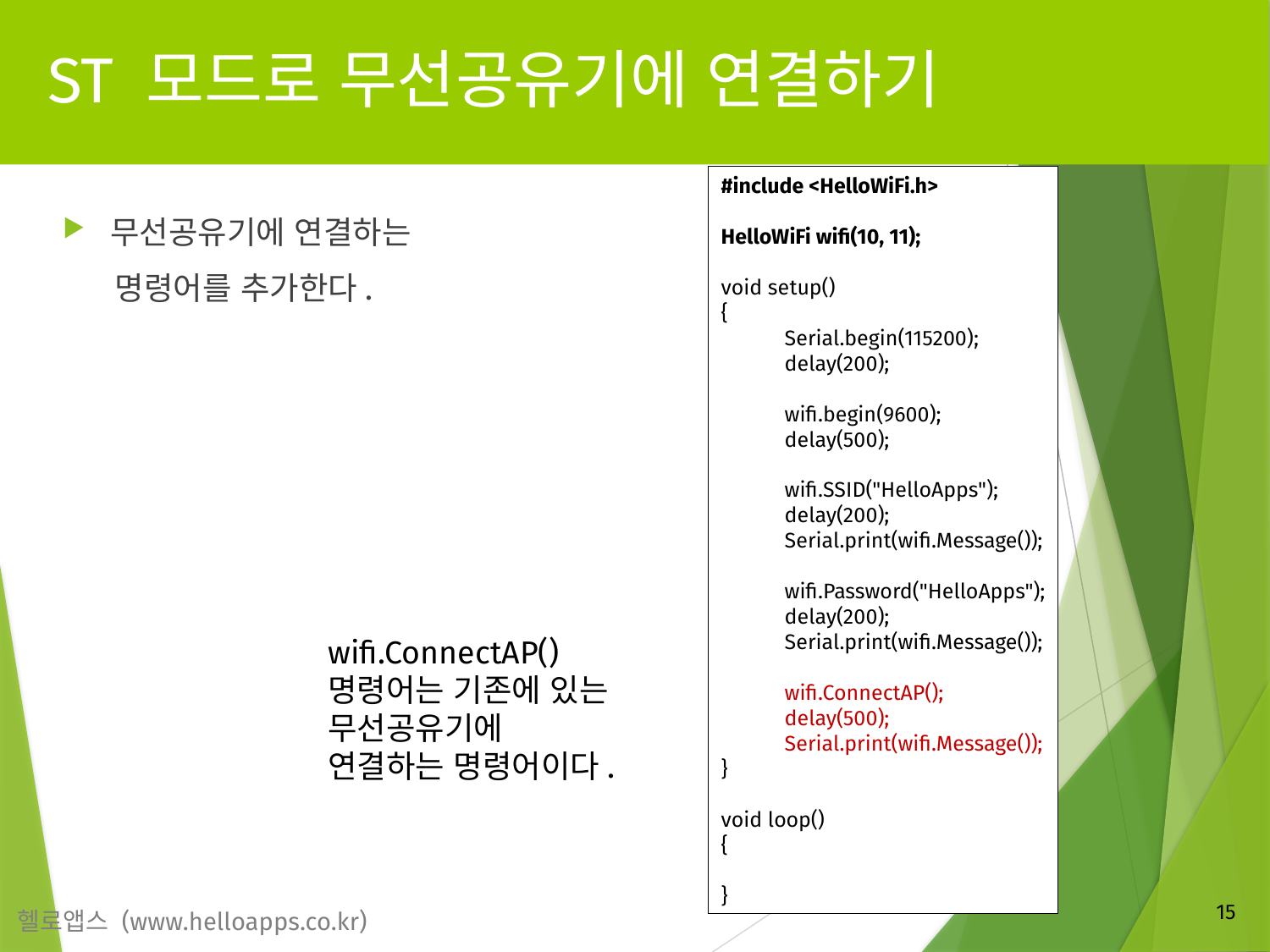

# ST 모드로 무선공유기에 연결하기
#include <HelloWiFi.h>

HelloWiFi wifi(10, 11);

void setup()
{
Serial.begin(115200);
delay(200);

wifi.begin(9600);
delay(500);

wifi.SSID("HelloApps");
delay(200);
Serial.print(wifi.Message());

wifi.Password("HelloApps");
delay(200);
Serial.print(wifi.Message());

wifi.ConnectAP();
delay(500);
Serial.print(wifi.Message());
}

void loop()
{

}
무선공유기에 연결하는
     명령어를 추가한다.
wifi.ConnectAP()
명령어는 기존에 있는
무선공유기에
연결하는 명령어이다.
15